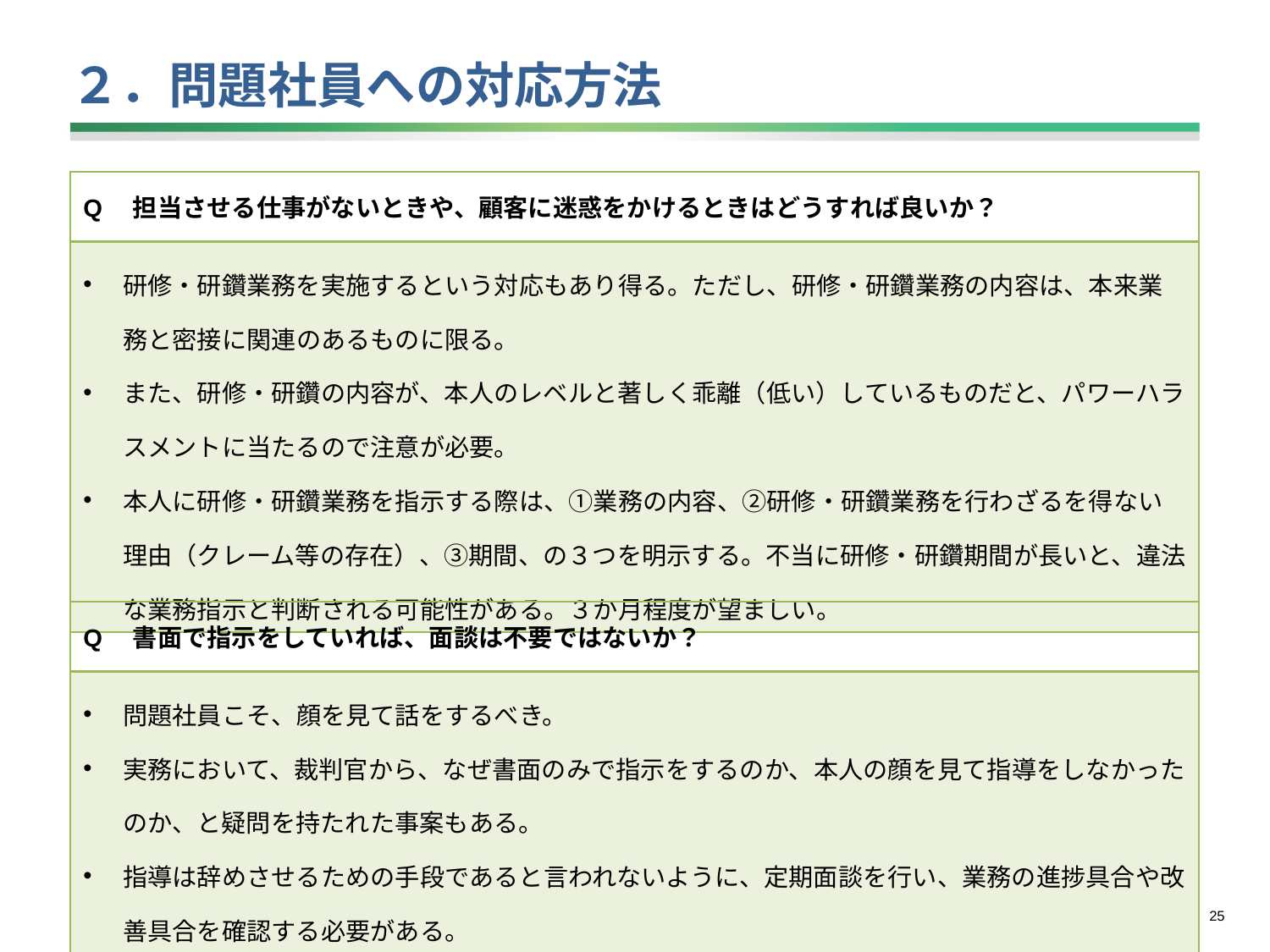

# ２．問題社員への対応方法
| Q　担当させる仕事がないときや、顧客に迷惑をかけるときはどうすれば良いか？ |
| --- |
| 研修・研鑽業務を実施するという対応もあり得る。ただし、研修・研鑽業務の内容は、本来業務と密接に関連のあるものに限る。 また、研修・研鑽の内容が、本人のレベルと著しく乖離（低い）しているものだと、パワーハラスメントに当たるので注意が必要。 本人に研修・研鑽業務を指示する際は、①業務の内容、②研修・研鑽業務を行わざるを得ない理由（クレーム等の存在）、③期間、の３つを明示する。不当に研修・研鑽期間が長いと、違法な業務指示と判断される可能性がある。３か月程度が望ましい。 |
| Q　書面で指示をしていれば、面談は不要ではないか？ |
| --- |
| 問題社員こそ、顔を見て話をするべき。 実務において、裁判官から、なぜ書面のみで指示をするのか、本人の顔を見て指導をしなかったのか、と疑問を持たれた事案もある。 指導は辞めさせるための手段であると言われないように、定期面談を行い、業務の進捗具合や改善具合を確認する必要がある。 |
25